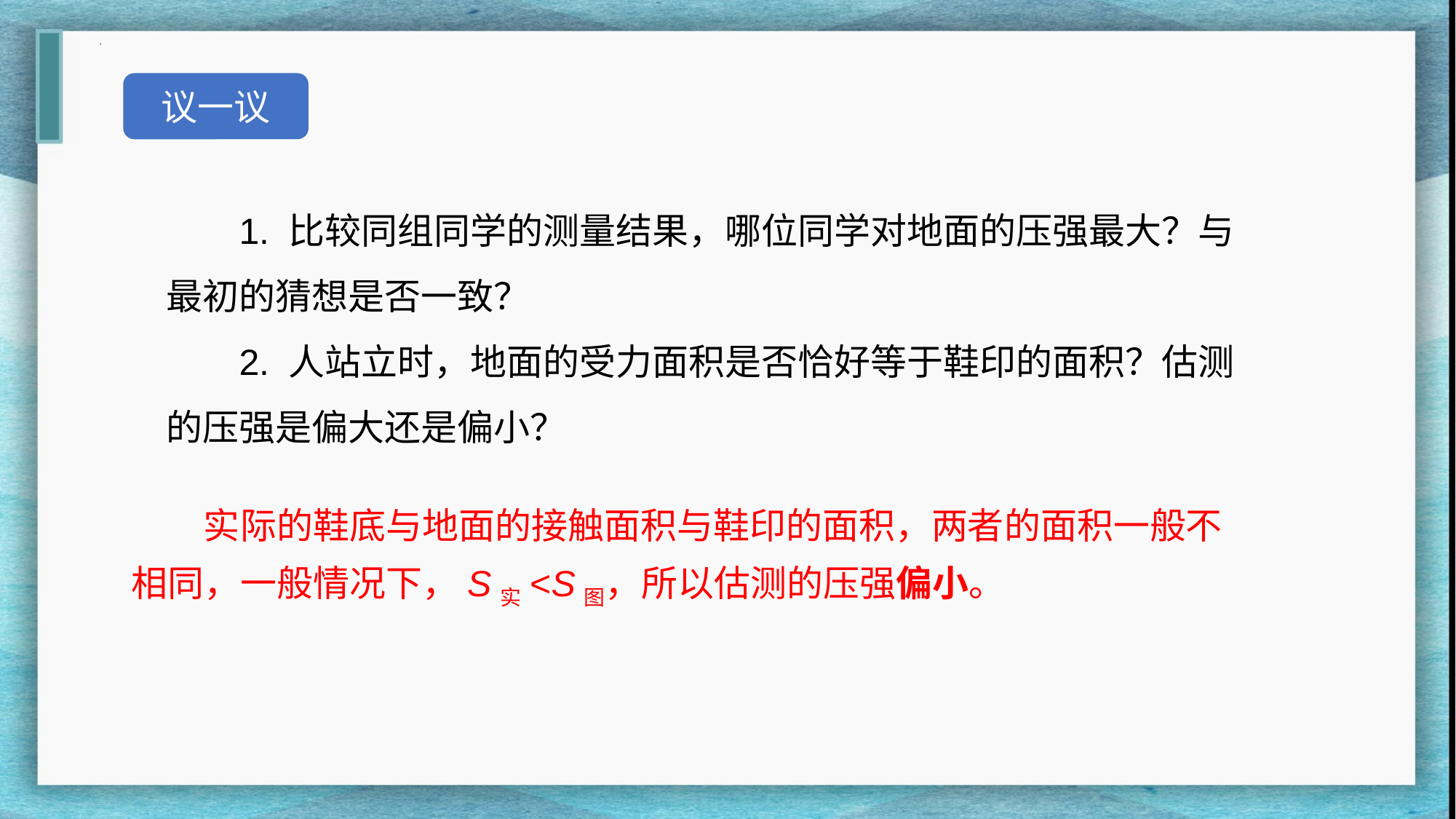

议一议
1. 比较同组同学的测量结果，哪位同学对地面的压强最大？与最初的猜想是否一致？
2. 人站立时，地面的受力面积是否恰好等于鞋印的面积？估测的压强是偏大还是偏小？
实际的鞋底与地面的接触面积与鞋印的面积，两者的面积一般不相同，一般情况下，S实<S图，所以估测的压强偏小。